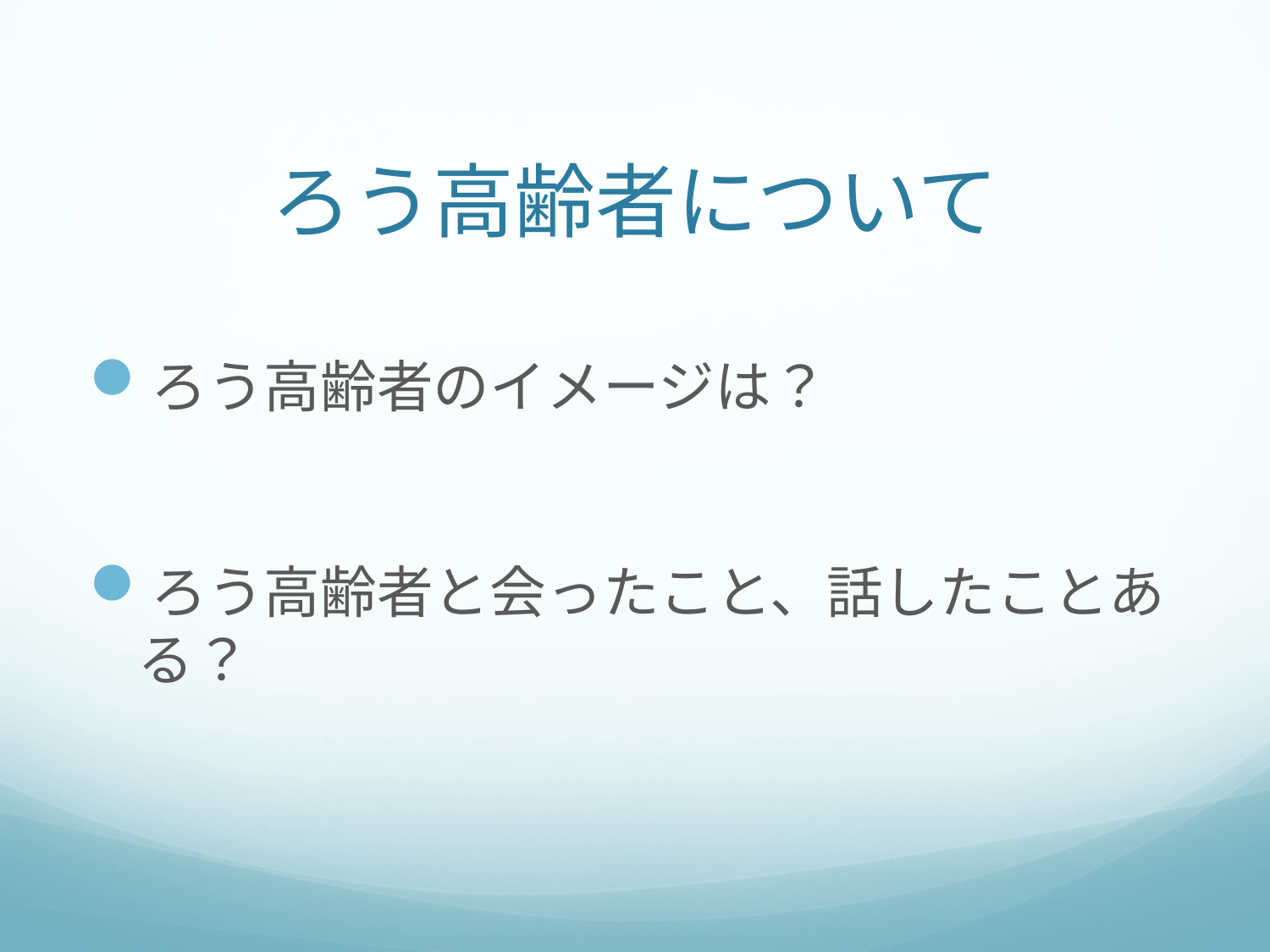

# ろう高齢者について

ろう高齢者のイメージは？

ろう高齢者と会ったこと、話したことある？